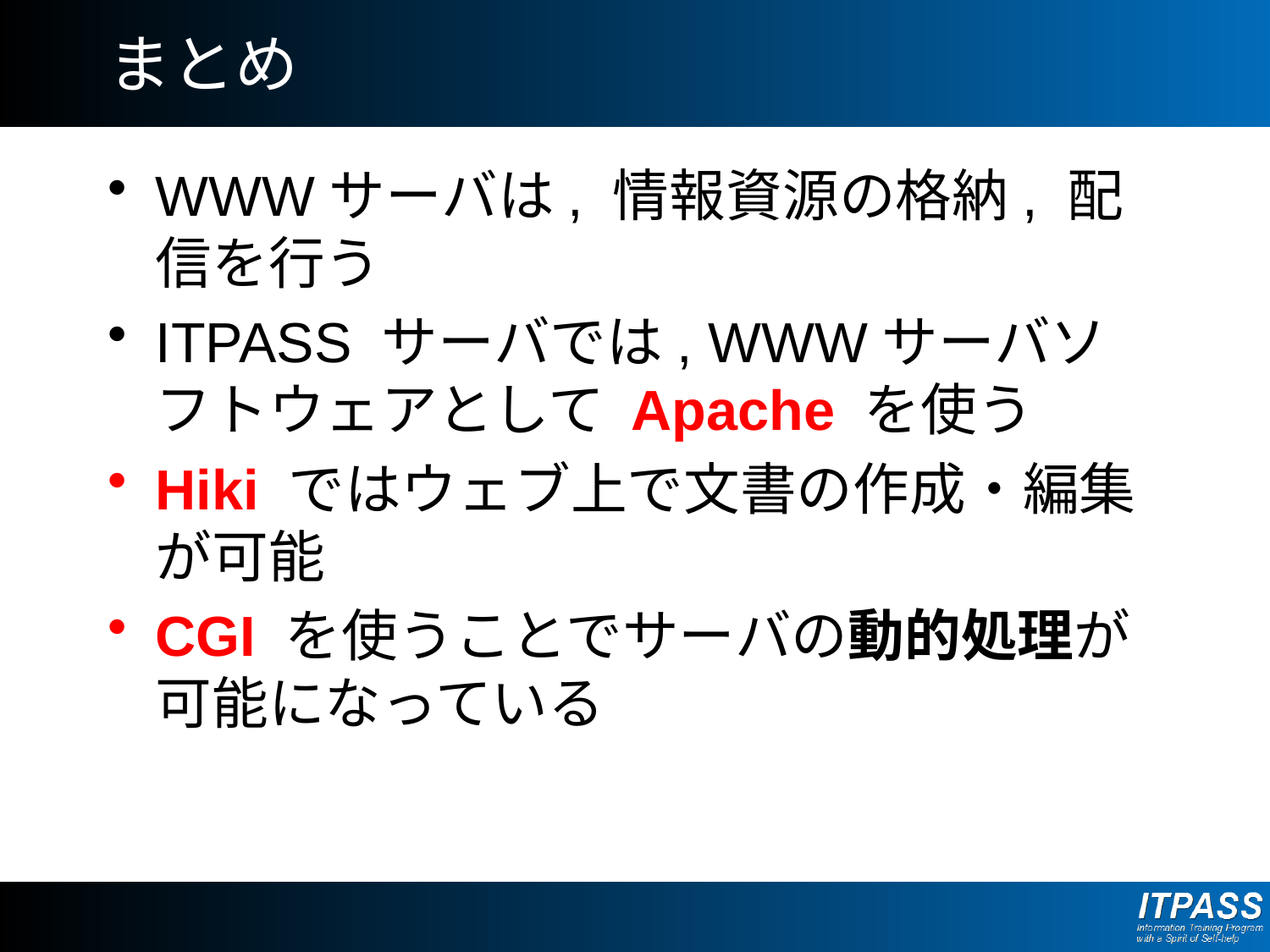

# まとめ
WWWサーバは, 情報資源の格納, 配信を行う
ITPASS サーバでは, WWWサーバソフトウェアとして Apache を使う
Hiki ではウェブ上で文書の作成・編集が可能
CGI を使うことでサーバの動的処理が可能になっている